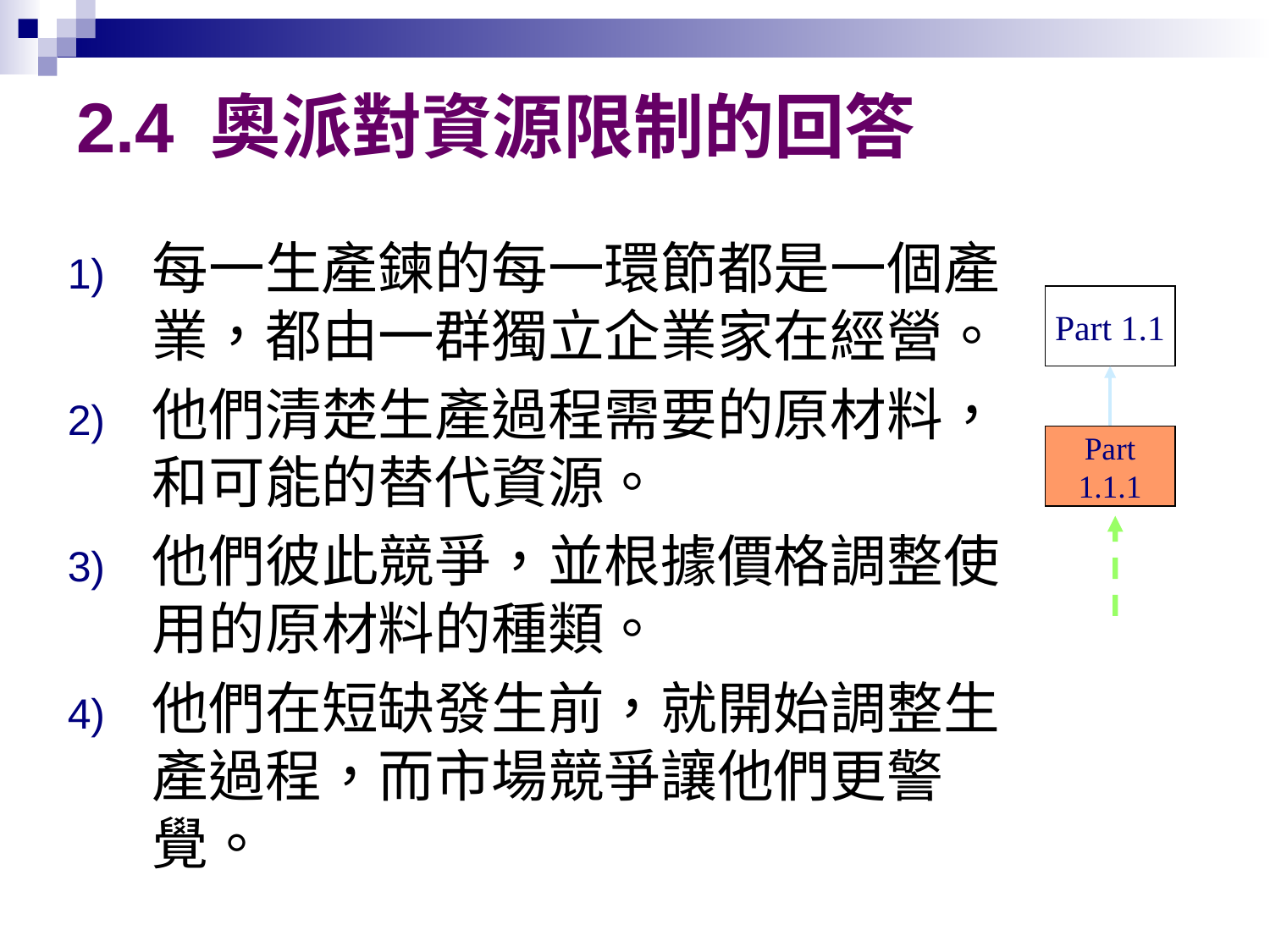

# 2.4 奧派對資源限制的回答
每一生產鍊的每一環節都是一個產業，都由一群獨立企業家在經營。
他們清楚生產過程需要的原材料，和可能的替代資源。
他們彼此競爭，並根據價格調整使用的原材料的種類。
他們在短缺發生前，就開始調整生產過程，而市場競爭讓他們更警覺。
Part 1.1
Part
1.1.1